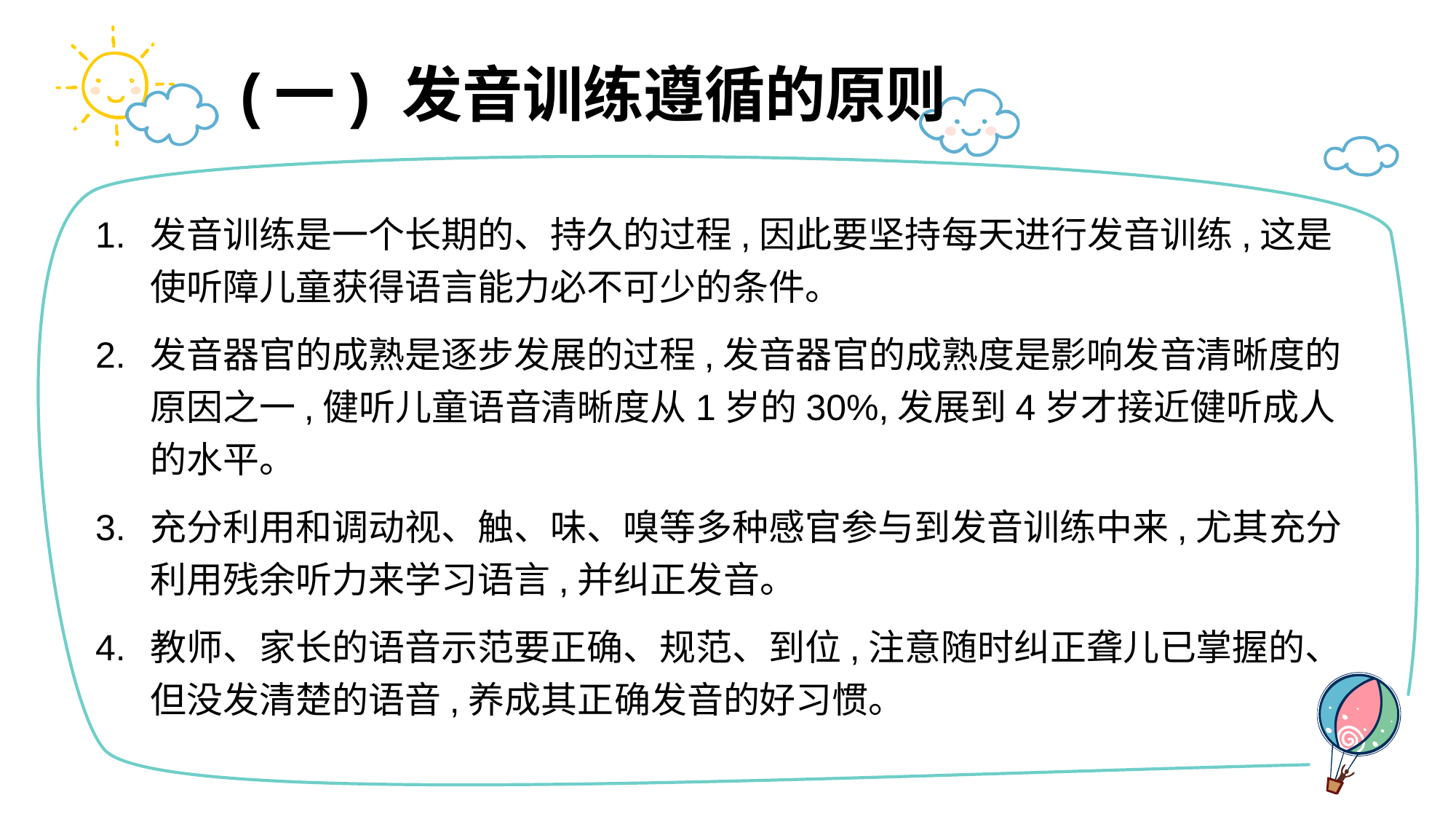

# (一) 发音训练遵循的原则
发音训练是一个长期的、持久的过程,因此要坚持每天进行发音训练,这是使听障儿童获得语言能力必不可少的条件。
发音器官的成熟是逐步发展的过程,发音器官的成熟度是影响发音清晰度的原因之一,健听儿童语音清晰度从1岁的30%,发展到4岁才接近健听成人的水平。
充分利用和调动视、触、味、嗅等多种感官参与到发音训练中来,尤其充分利用残余听力来学习语言,并纠正发音。
教师、家长的语音示范要正确、规范、到位,注意随时纠正聋儿已掌握的、但没发清楚的语音,养成其正确发音的好习惯。